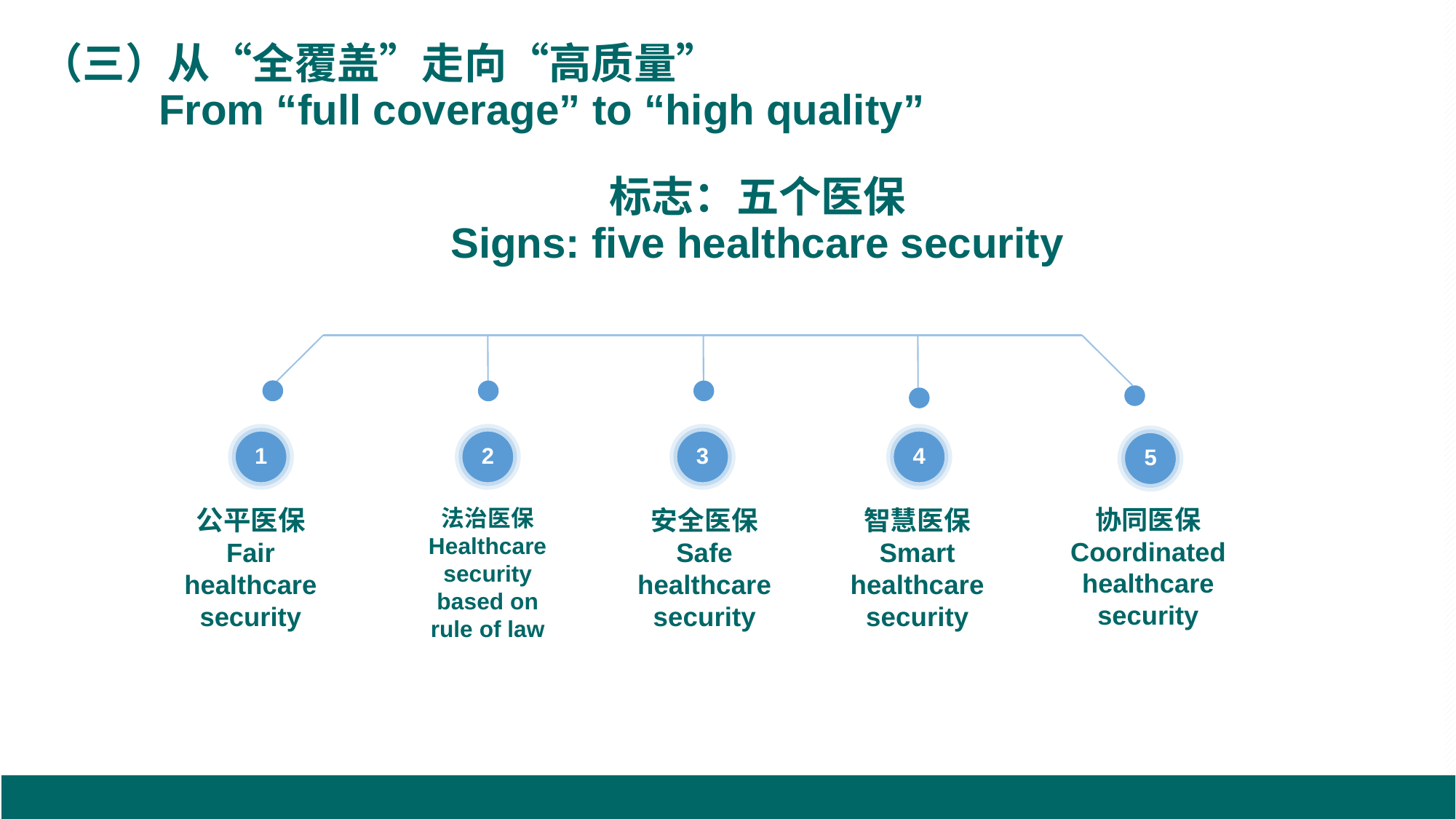

（三）从“全覆盖”走向“高质量”
          From “full coverage” to “high quality”
标志：五个医保
Signs: five healthcare security

1
公平医保
Fair healthcare security

2
法治医保
Healthcare security based on rule of law

3
安全医保
Safe healthcare security

4
智慧医保
Smart healthcare security

5
协同医保
Coordinated healthcare security